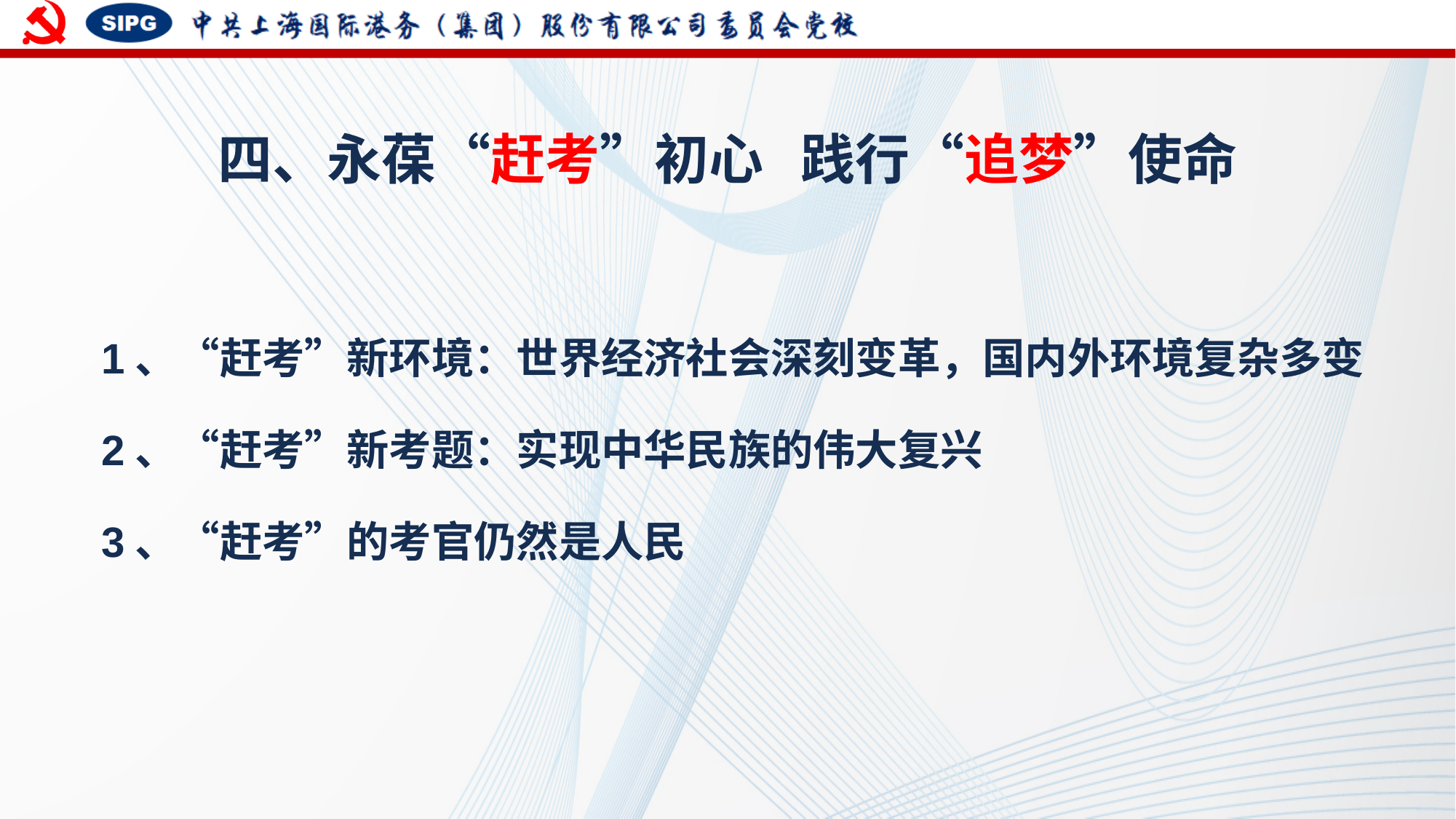

四、永葆“赶考”初心   践行“追梦”使命
1、“赶考”新环境：世界经济社会深刻变革，国内外环境复杂多变
2、“赶考”新考题：实现中华民族的伟大复兴
3、“赶考”的考官仍然是人民